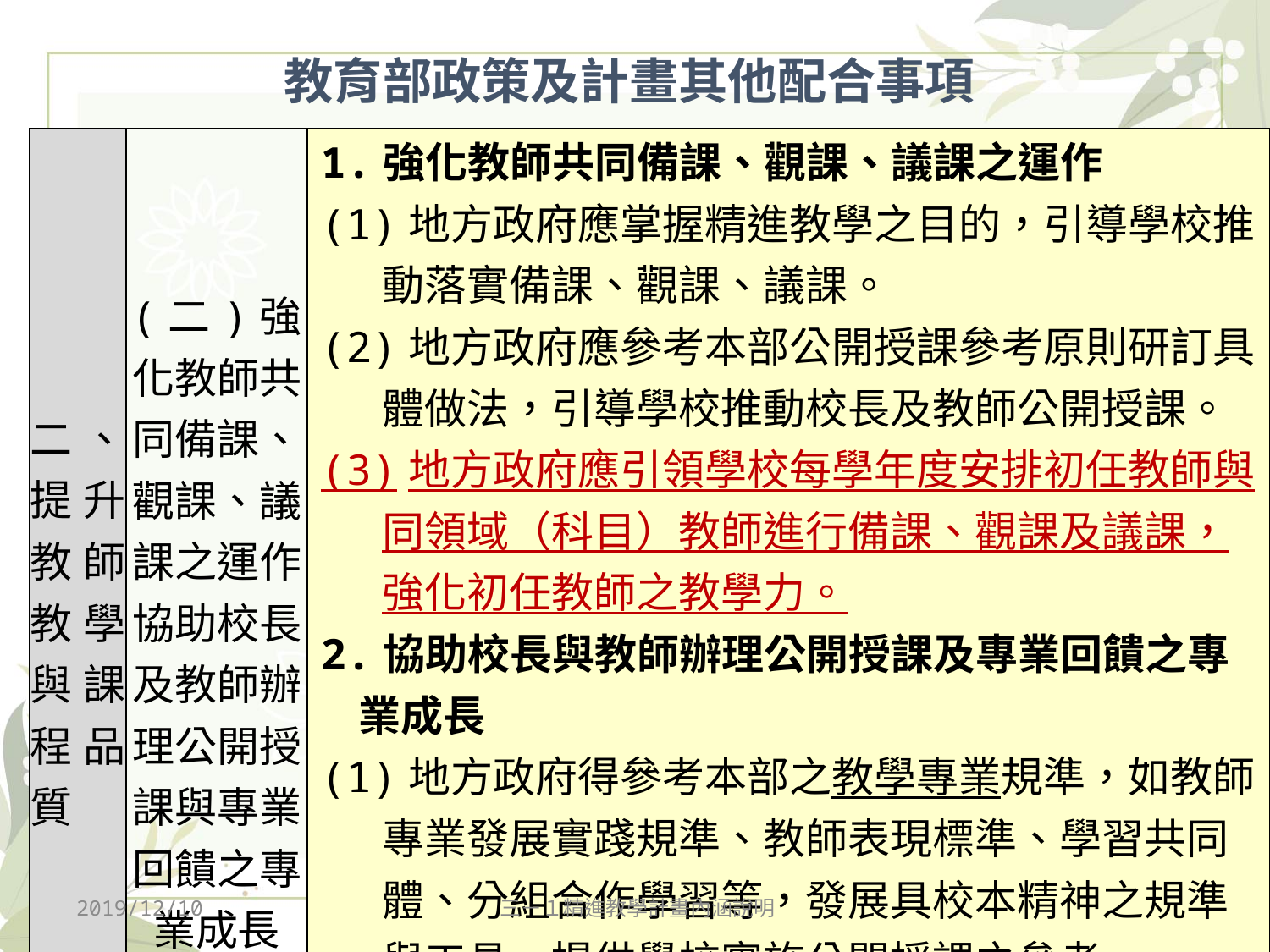

# 教育部政策及計畫其他配合事項
| 二、提升教師教學與課程品質 | (二)強化教師共同備課、觀課、議課之運作，協助校長及教師辦理公開授課與專業回饋之專業成長 | 1.強化教師共同備課、觀課、議課之運作 (1)地方政府應掌握精進教學之目的，引導學校推動落實備課、觀課、議課。 (2)地方政府應參考本部公開授課參考原則研訂具體做法，引導學校推動校長及教師公開授課。 (3)地方政府應引領學校每學年度安排初任教師與同領域（科目）教師進行備課、觀課及議課，強化初任教師之教學力。 2.協助校長與教師辦理公開授課及專業回饋之專業成長 (1)地方政府得參考本部之教學專業規準，如教師專業發展實踐規準、教師表現標準、學習共同體、分組合作學習等，發展具校本精神之規準與工具，提供學校實施公開授課之參考。 (2)地方政府應辦理校長與教師公開授課及專業回饋之增能，增益課程與教學領導之素養。 |
| --- | --- | --- |
2019/12/10
三－１精進教學計畫內涵說明